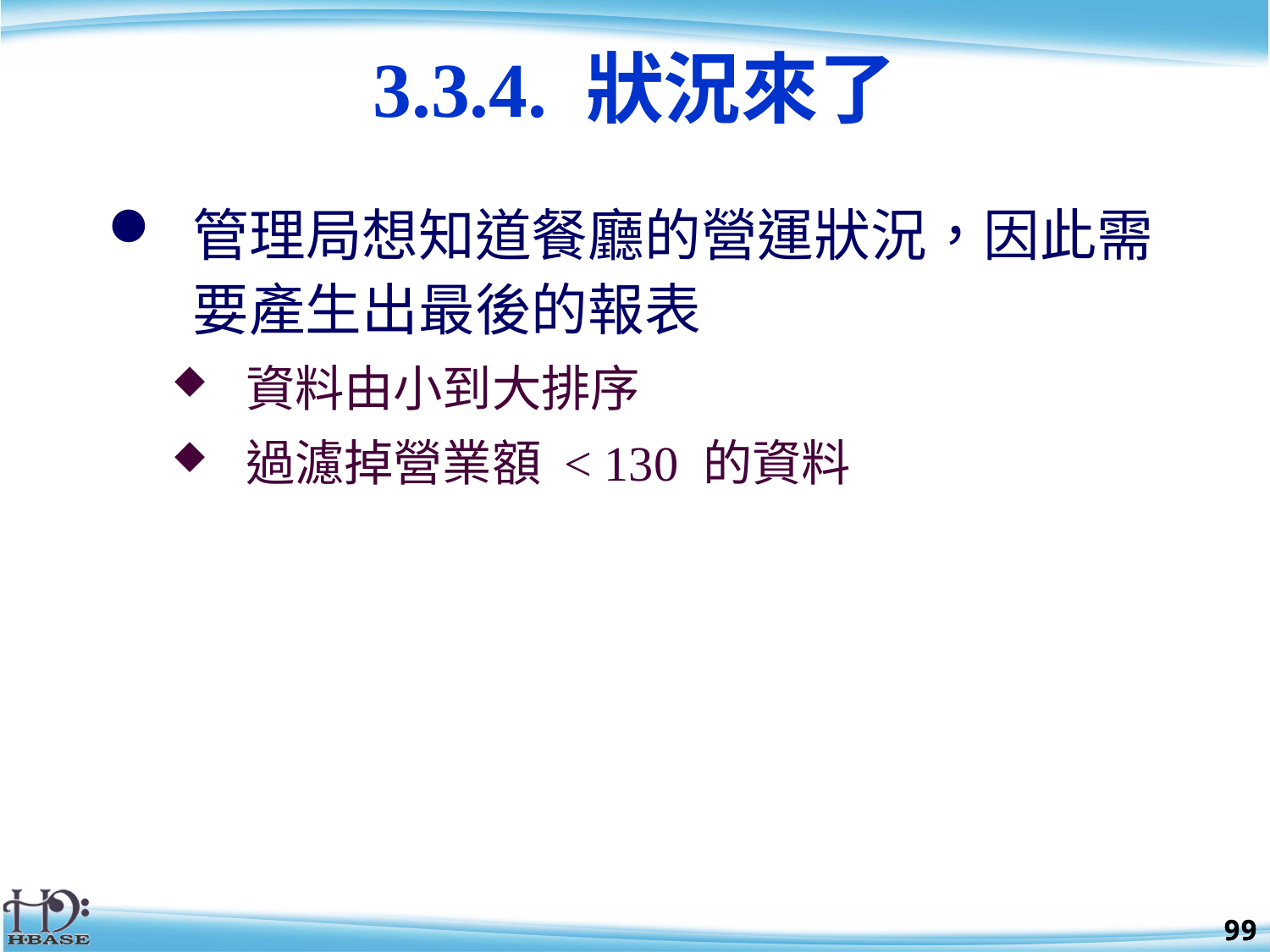

3.3.4. 狀況來了
管理局想知道餐廳的營運狀況，因此需要產生出最後的報表
資料由小到大排序
過濾掉營業額 < 130 的資料
99
99